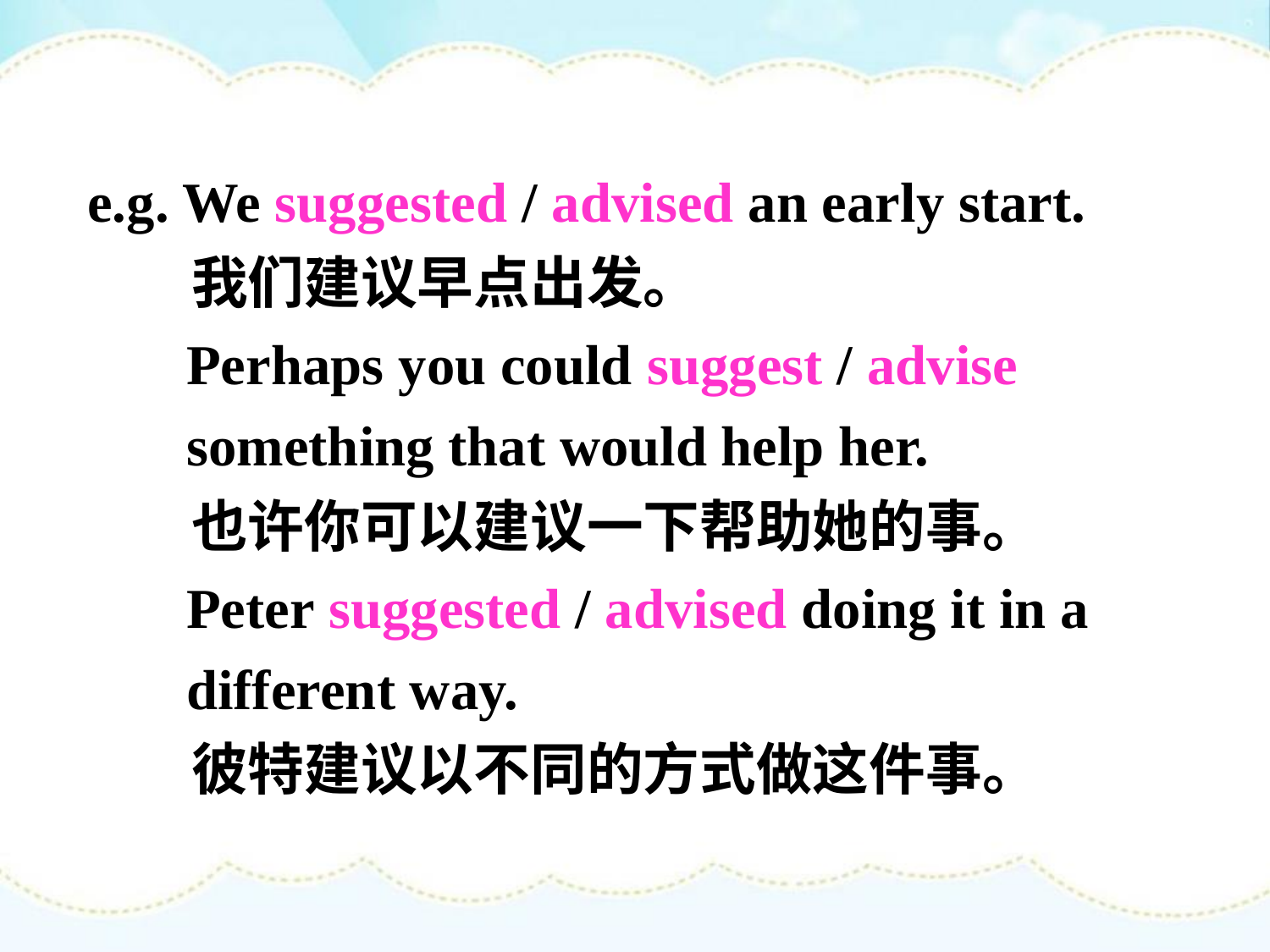

e.g. We suggested / advised an early start.
       我们建议早点出发。
       Perhaps you could suggest / advise
       something that would help her.
       也许你可以建议一下帮助她的事。
       Peter suggested / advised doing it in a
       different way.
       彼特建议以不同的方式做这件事。